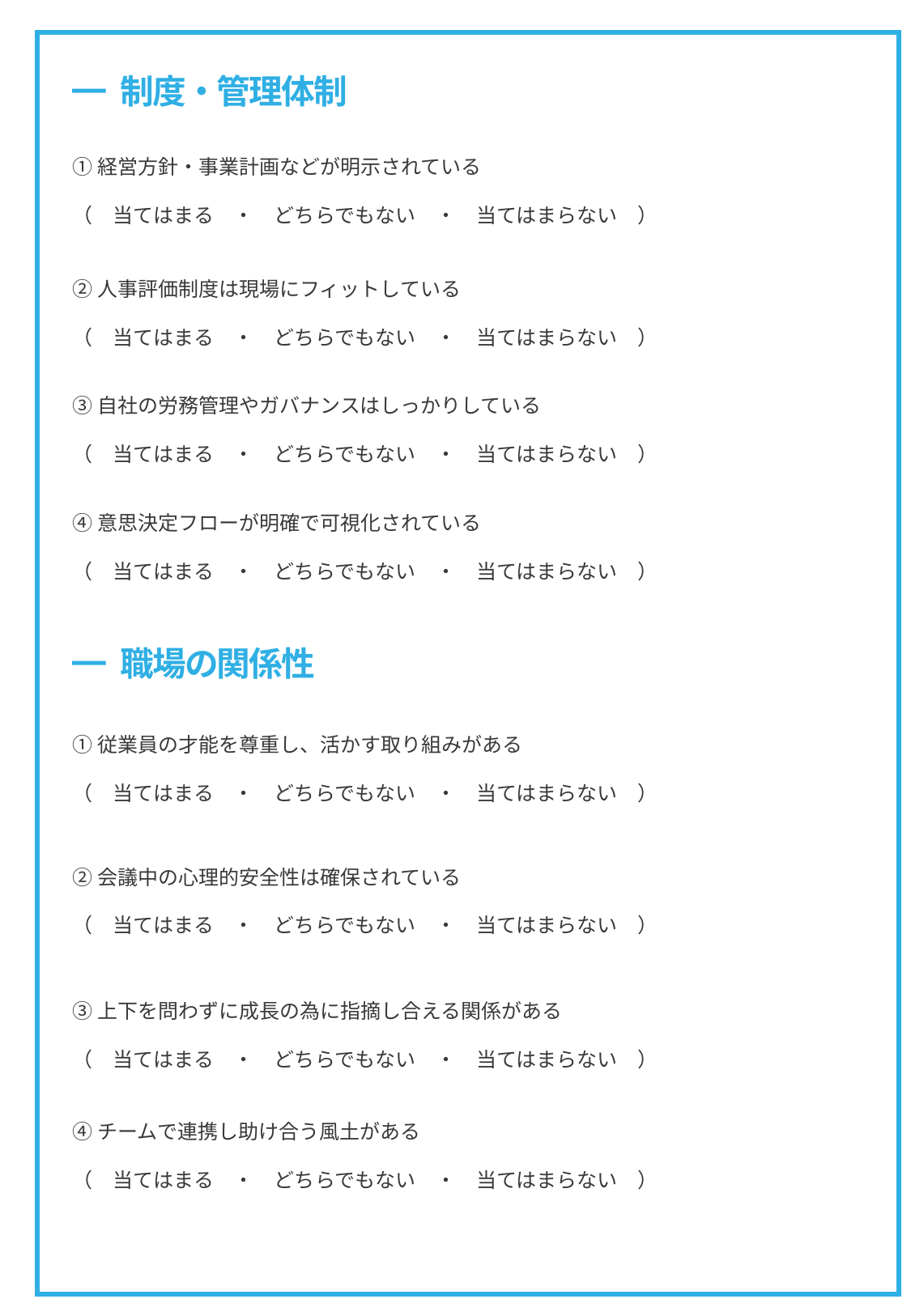

━ 制度・管理体制
①経営方針・事業計画などが明示されている

（　当てはまる　・　どちらでもない　・　当てはまらない　）
②人事評価制度は現場にフィットしている

（　当てはまる　・　どちらでもない　・　当てはまらない　）
③自社の労務管理やガバナンスはしっかりしている

（　当てはまる　・　どちらでもない　・　当てはまらない　）
④意思決定フローが明確で可視化されている

（　当てはまる　・　どちらでもない　・　当てはまらない　）
━ 職場の関係性
①従業員の才能を尊重し、活かす取り組みがある

（　当てはまる　・　どちらでもない　・　当てはまらない　）
②会議中の心理的安全性は確保されている

（　当てはまる　・　どちらでもない　・　当てはまらない　）
③上下を問わずに成長の為に指摘し合える関係がある

（　当てはまる　・　どちらでもない　・　当てはまらない　）
④チームで連携し助け合う風土がある

（　当てはまる　・　どちらでもない　・　当てはまらない　）